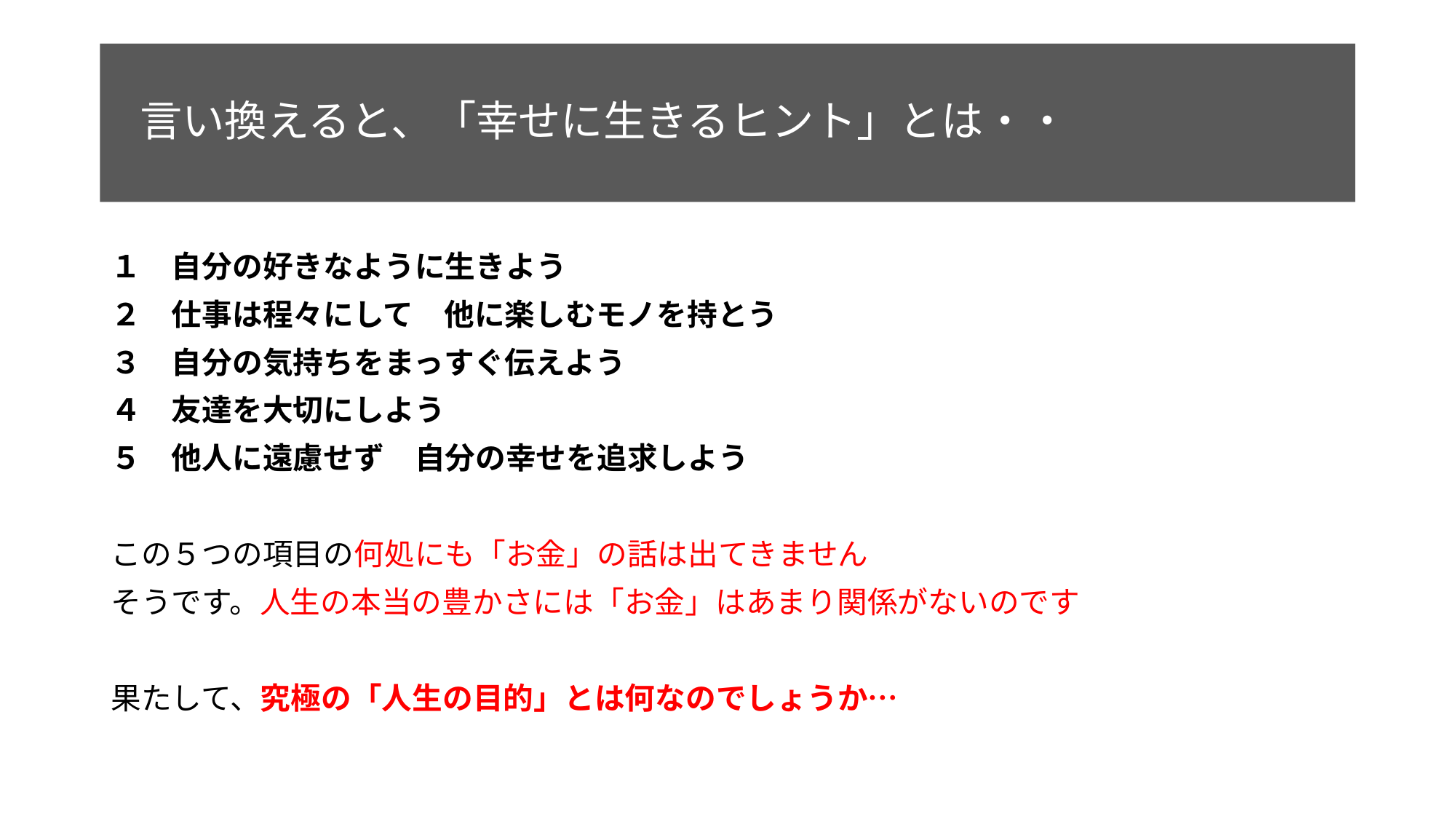

# 言い換えると、「幸せに生きるヒント」とは・・
１　自分の好きなように生きよう
２　仕事は程々にして　他に楽しむモノを持とう
３　自分の気持ちをまっすぐ伝えよう
４　友達を大切にしよう
５　他人に遠慮せず　自分の幸せを追求しよう

この５つの項目の何処にも「お金」の話は出てきません
そうです。人生の本当の豊かさには「お金」はあまり関係がないのです

果たして、究極の「人生の目的」とは何なのでしょうか…